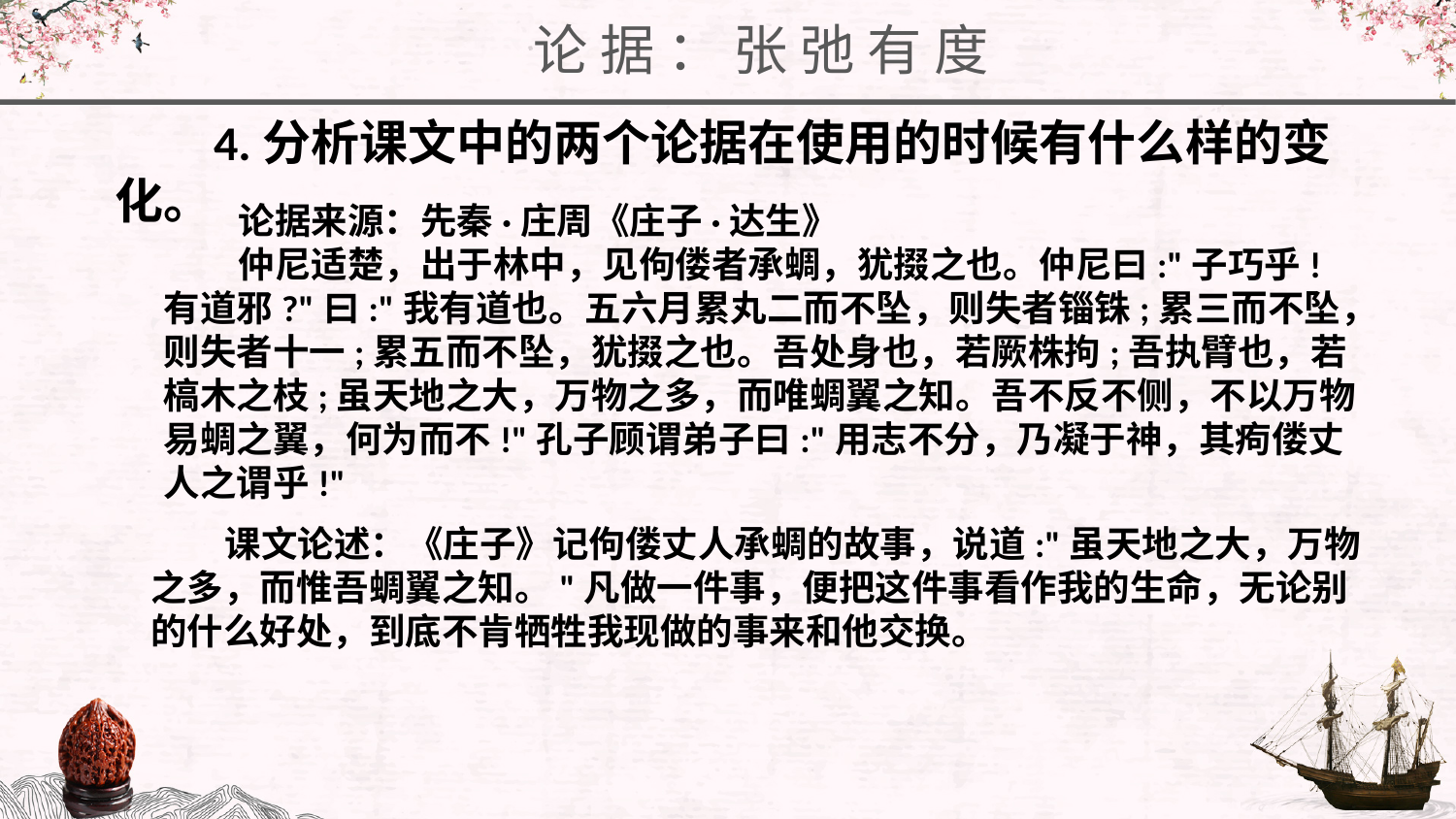

论据：张弛有度

         4.分析课文中的两个论据在使用的时候有什么样的变化。
        论据来源：先秦·庄周《庄子·达生》
        仲尼适楚，出于林中，见佝偻者承蜩，犹掇之也。仲尼曰:"子巧乎!有道邪?"曰:"我有道也。五六月累丸二而不坠，则失者锱铢;累三而不坠，则失者十一;累五而不坠，犹掇之也。吾处身也，若厥株拘;吾执臂也，若槁木之枝;虽天地之大，万物之多，而唯蜩翼之知。吾不反不侧，不以万物易蜩之翼，何为而不!"孔子顾谓弟子曰:"用志不分，乃凝于神，其痀偻丈人之谓乎!"
        课文论述：《庄子》记佝偻丈人承蜩的故事，说道:"虽天地之大，万物之多，而惟吾蜩翼之知。"凡做一件事，便把这件事看作我的生命，无论别的什么好处，到底不肯牺牲我现做的事来和他交换。